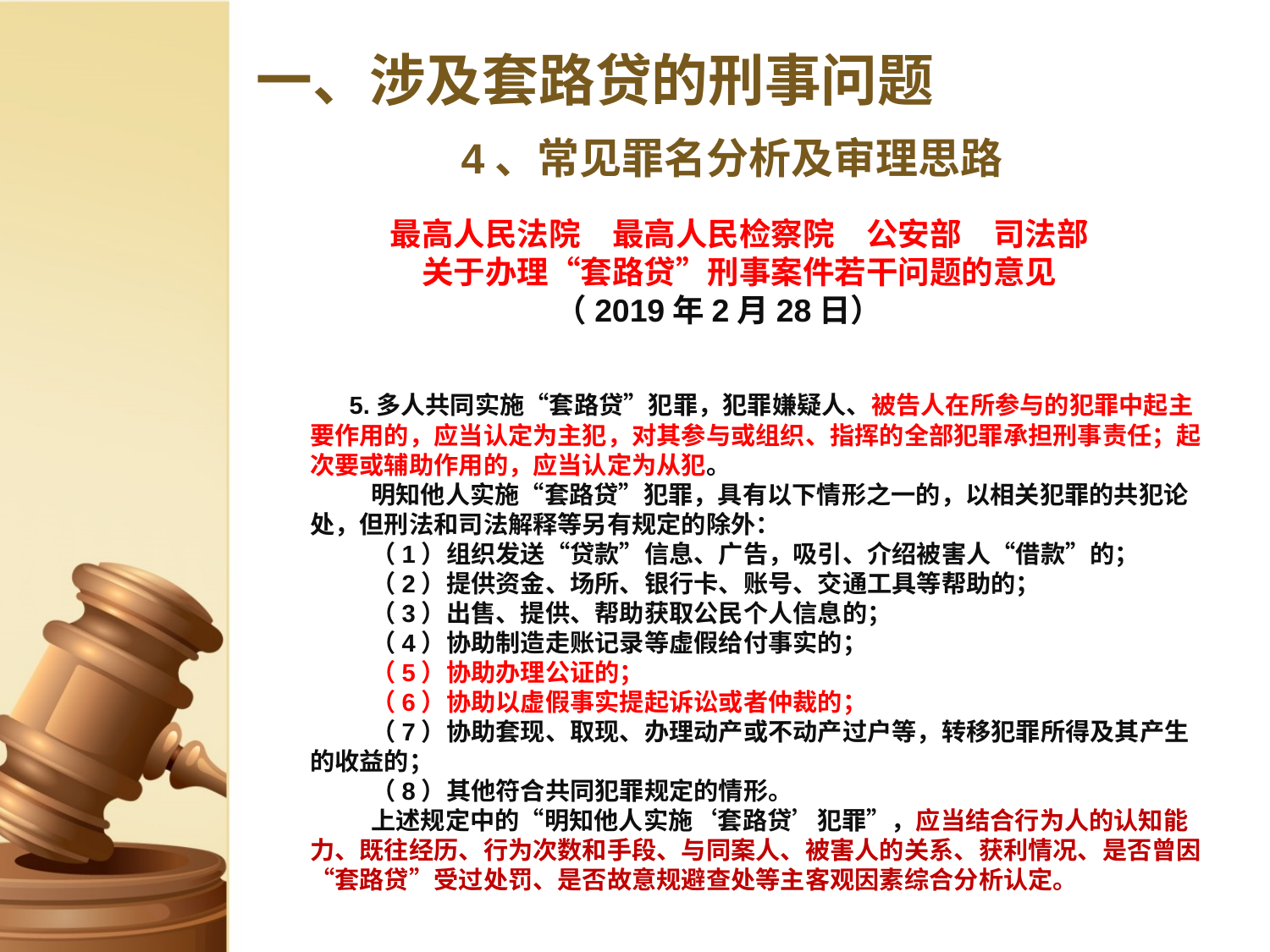

# 一、涉及套路贷的刑事问题
4、常见罪名分析及审理思路
最高人民法院　最高人民检察院　公安部　司法部
关于办理“套路贷”刑事案件若干问题的意见
                                 （2019年2月28日）
　5.多人共同实施“套路贷”犯罪，犯罪嫌疑人、被告人在所参与的犯罪中起主要作用的，应当认定为主犯，对其参与或组织、指挥的全部犯罪承担刑事责任；起次要或辅助作用的，应当认定为从犯。
 　　明知他人实施“套路贷”犯罪，具有以下情形之一的，以相关犯罪的共犯论处，但刑法和司法解释等另有规定的除外：
 　　（1）组织发送“贷款”信息、广告，吸引、介绍被害人“借款”的；
 　　（2）提供资金、场所、银行卡、账号、交通工具等帮助的；
 　　（3）出售、提供、帮助获取公民个人信息的；
 　　（4）协助制造走账记录等虚假给付事实的；
 　　（5）协助办理公证的；
 　　（6）协助以虚假事实提起诉讼或者仲裁的；
 　　（7）协助套现、取现、办理动产或不动产过户等，转移犯罪所得及其产生的收益的；
 　　（8）其他符合共同犯罪规定的情形。
 　　上述规定中的“明知他人实施‘套路贷’犯罪”，应当结合行为人的认知能力、既往经历、行为次数和手段、与同案人、被害人的关系、获利情况、是否曾因“套路贷”受过处罚、是否故意规避查处等主客观因素综合分析认定。